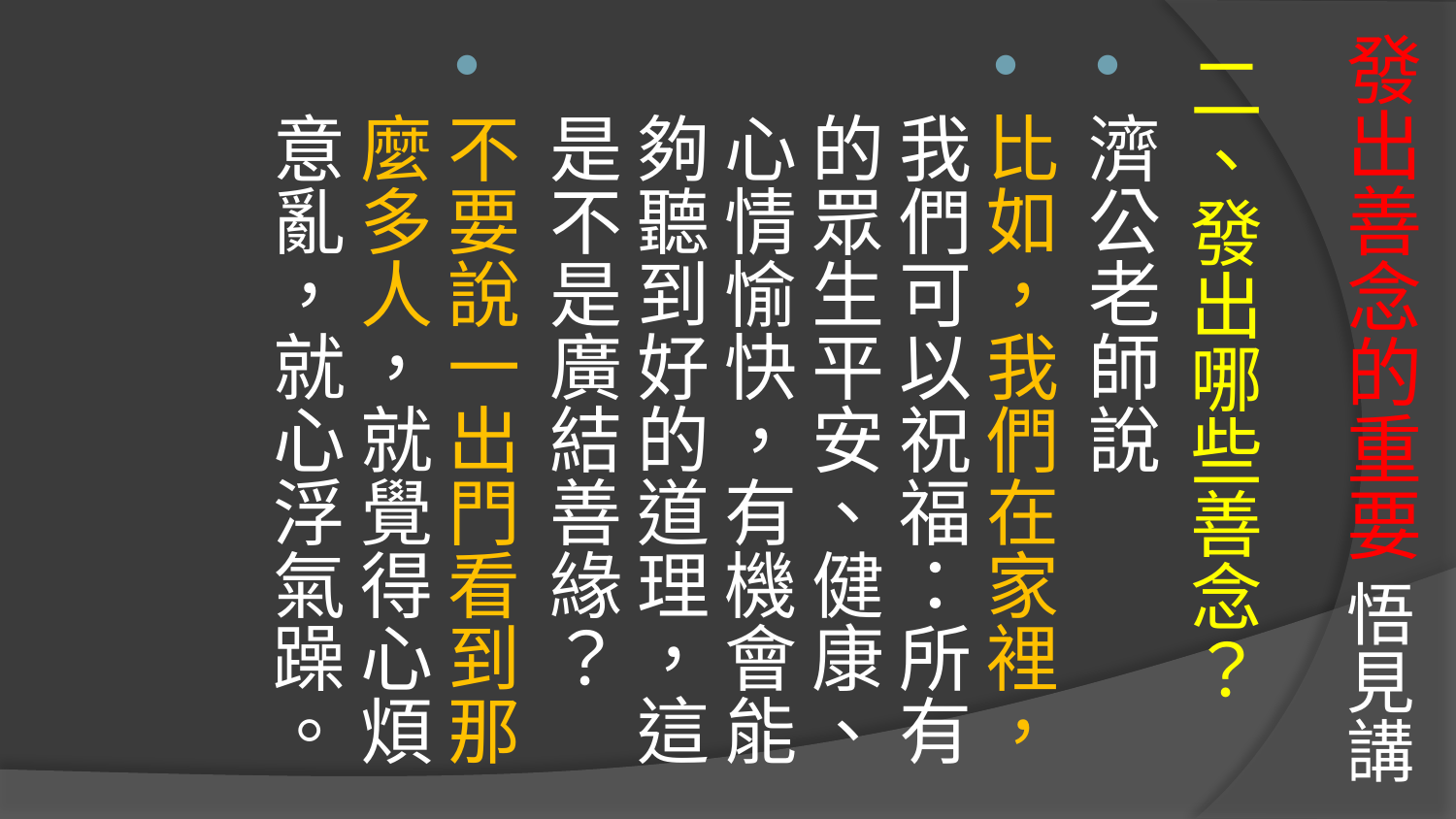

# 發出善念的重要 悟見講
二、發出哪些善念？
濟公老師說
比如，我們在家裡，我們可以祝福：所有的眾生平安、健康、心情愉快，有機會能夠聽到好的道理，這是不是廣結善緣？
不要說一出門看到那麼多人，就覺得心煩意亂，就心浮氣躁。